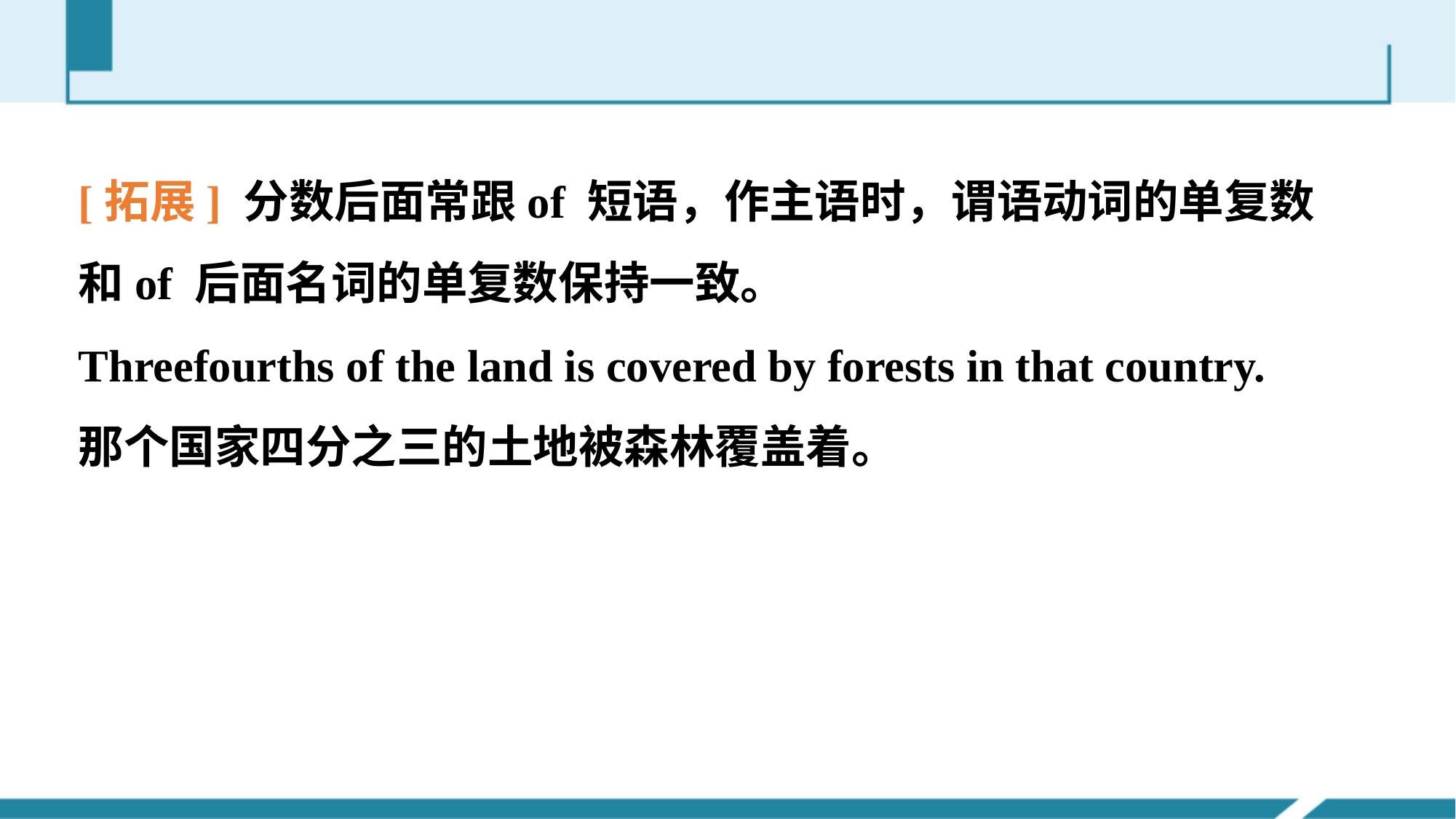

[拓展] 分数后面常跟of 短语，作主语时，谓语动词的单复数和of 后面名词的单复数保持一致。
Three­fourths of the land is covered by forests in that country.
那个国家四分之三的土地被森林覆盖着。